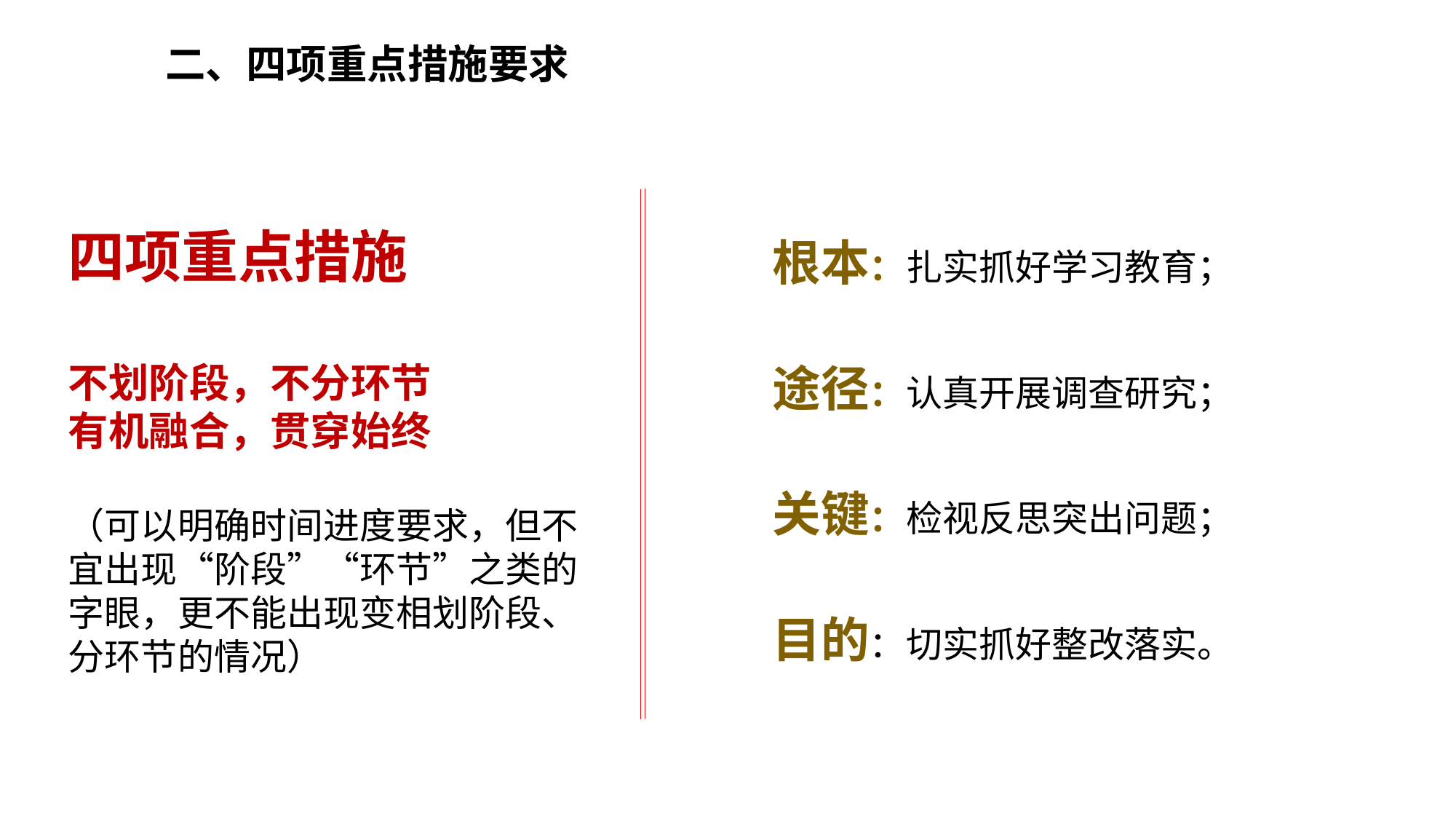

二、四项重点措施要求
根本：扎实抓好学习教育；
途径：认真开展调查研究；
关键：检视反思突出问题；
目的：切实抓好整改落实。
四项重点措施

不划阶段，不分环节
有机融合，贯穿始终

（可以明确时间进度要求，但不宜出现“阶段”“环节”之类的字眼，更不能出现变相划阶段、分环节的情况）